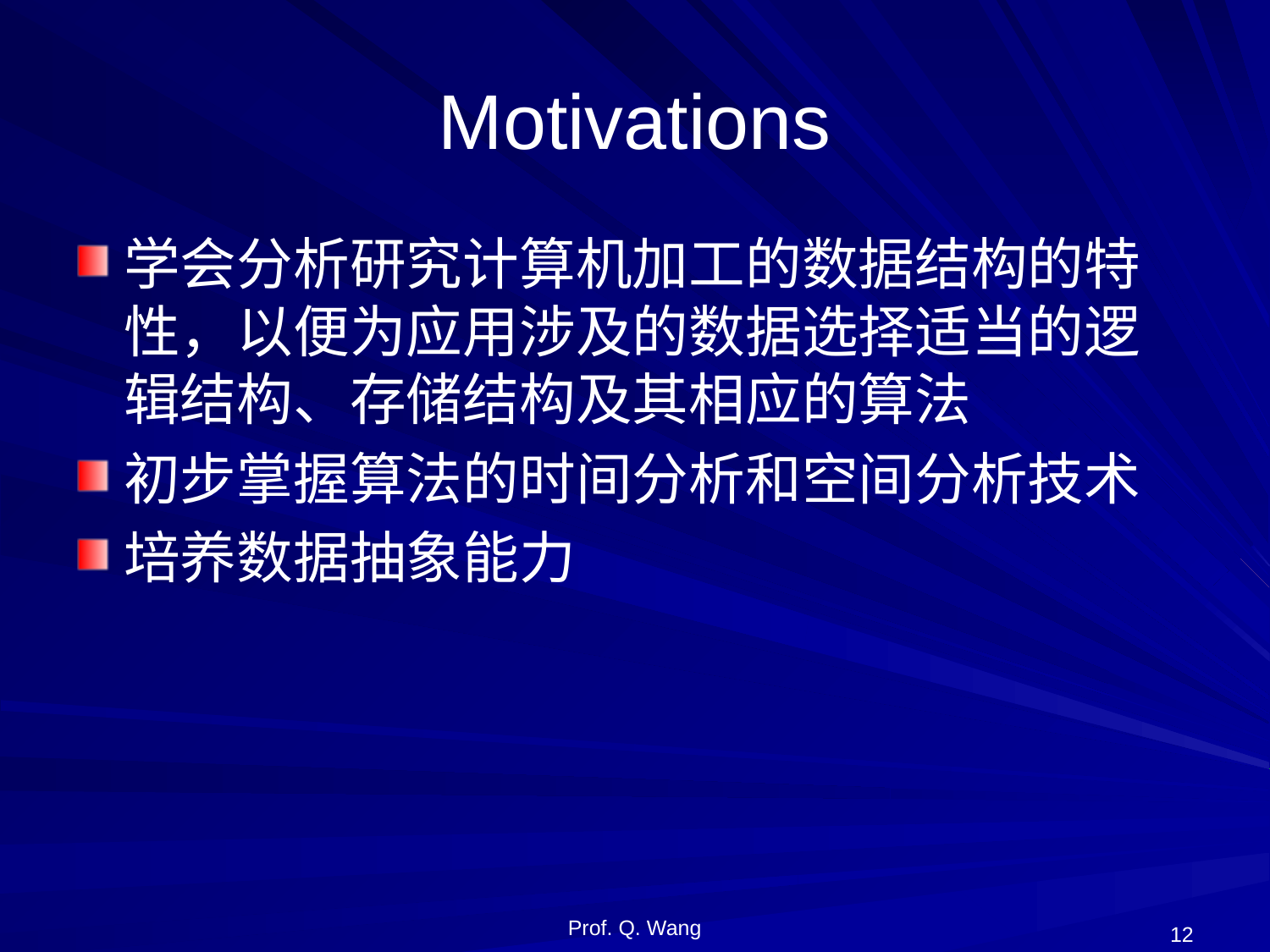

# Motivations
学会分析研究计算机加工的数据结构的特性，以便为应用涉及的数据选择适当的逻辑结构、存储结构及其相应的算法
初步掌握算法的时间分析和空间分析技术
培养数据抽象能力
Prof. Q. Wang
12